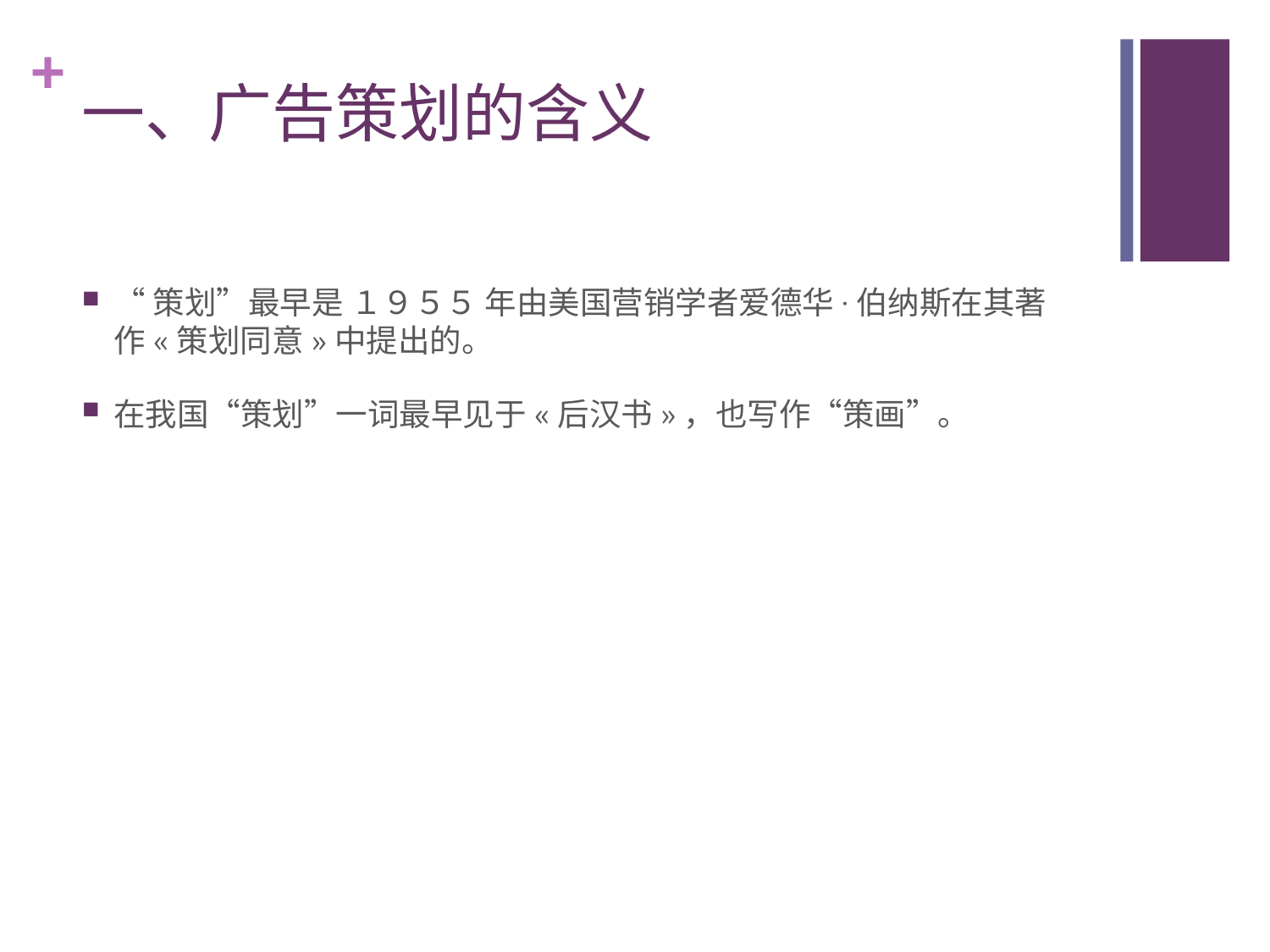

# 一、广告策划的含义
“策划”最早是 １９５５ 年由美国营销学者爱德华·伯纳斯在其著作«策划同意»中提出的。
在我国“策划”一词最早见于«后汉书»，也写作“策画”。